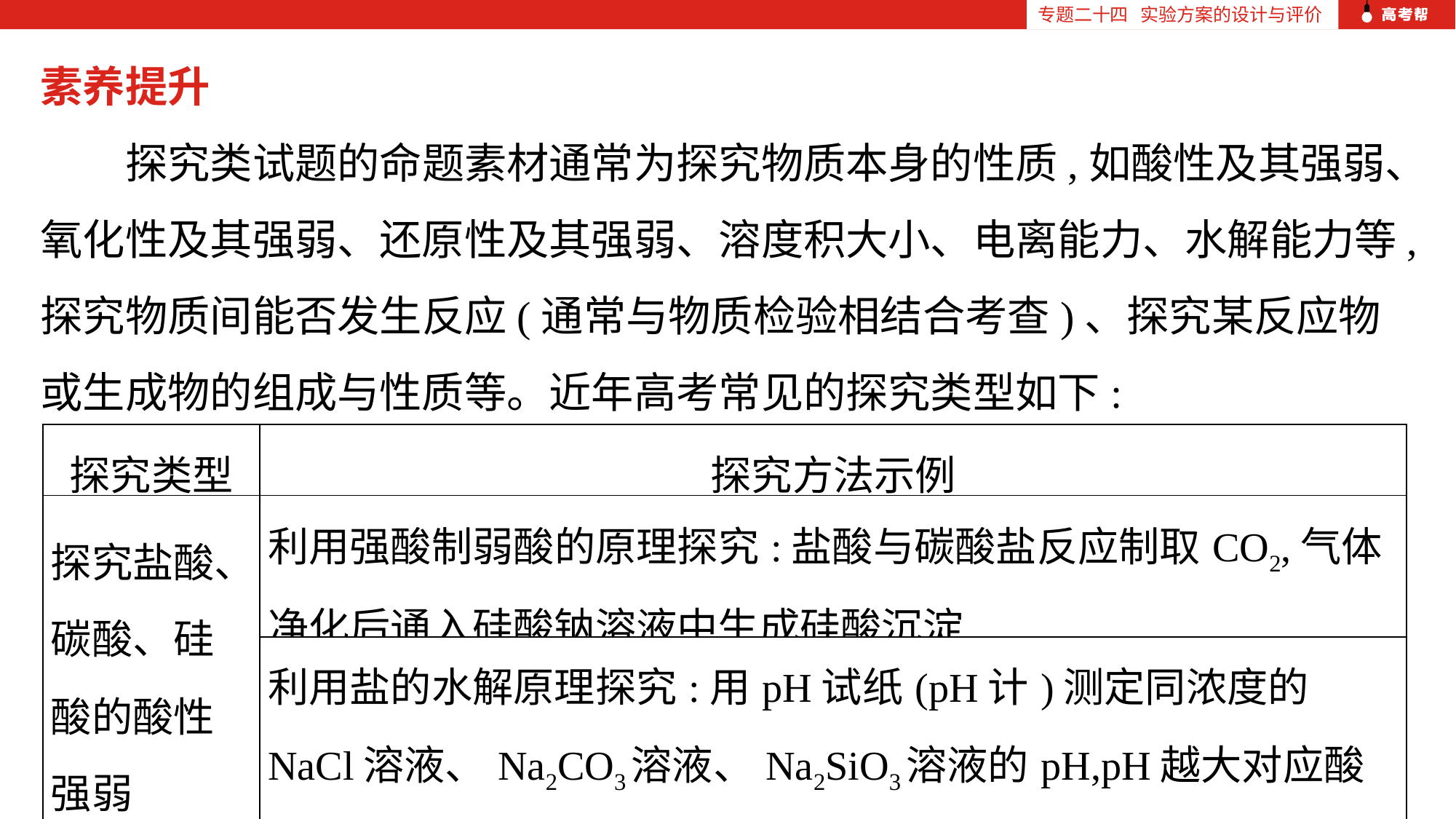

专题二十四   实验方案的设计与评价
素养提升
　　探究类试题的命题素材通常为探究物质本身的性质,如酸性及其强弱、氧化性及其强弱、还原性及其强弱、溶度积大小、电离能力、水解能力等,探究物质间能否发生反应(通常与物质检验相结合考查)、探究某反应物或生成物的组成与性质等。近年高考常见的探究类型如下:

| 探究类型 | 探究方法示例 |
| --- | --- |
| 探究盐酸、碳酸、硅酸的酸性强弱 | 利用强酸制弱酸的原理探究:盐酸与碳酸盐反应制取CO2,气体净化后通入硅酸钠溶液中生成硅酸沉淀 |
|  | 利用盐的水解原理探究:用pH试纸(pH计)测定同浓度的NaCl溶液、Na2CO3溶液、Na2SiO3溶液的pH,pH越大对应酸的酸性越弱 |